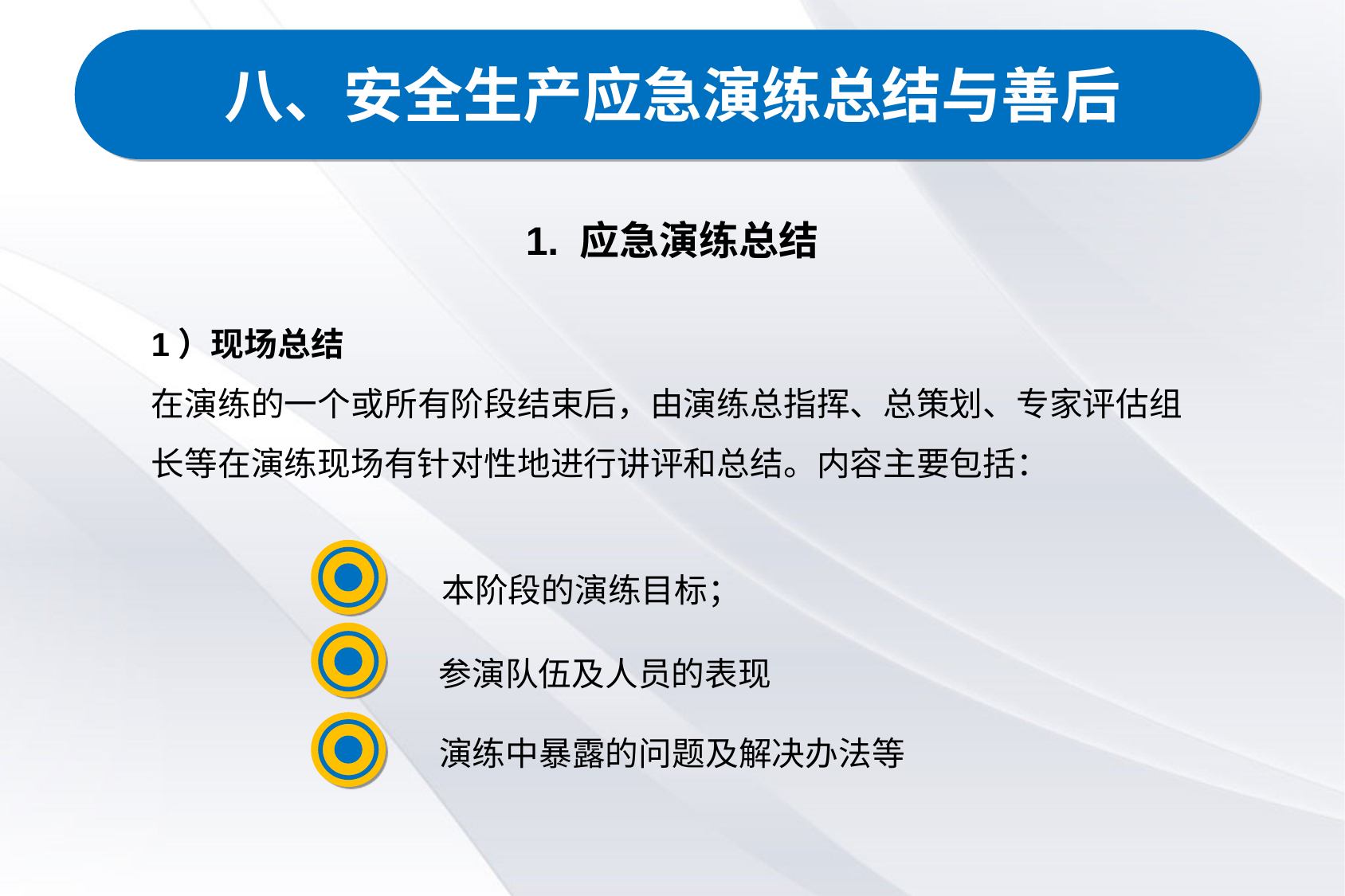

八、安全生产应急演练总结与善后
# 1. 应急演练总结
1）现场总结
在演练的一个或所有阶段结束后，由演练总指挥、总策划、专家评估组长等在演练现场有针对性地进行讲评和总结。内容主要包括：

本阶段的演练目标；

参演队伍及人员的表现

演练中暴露的问题及解决办法等